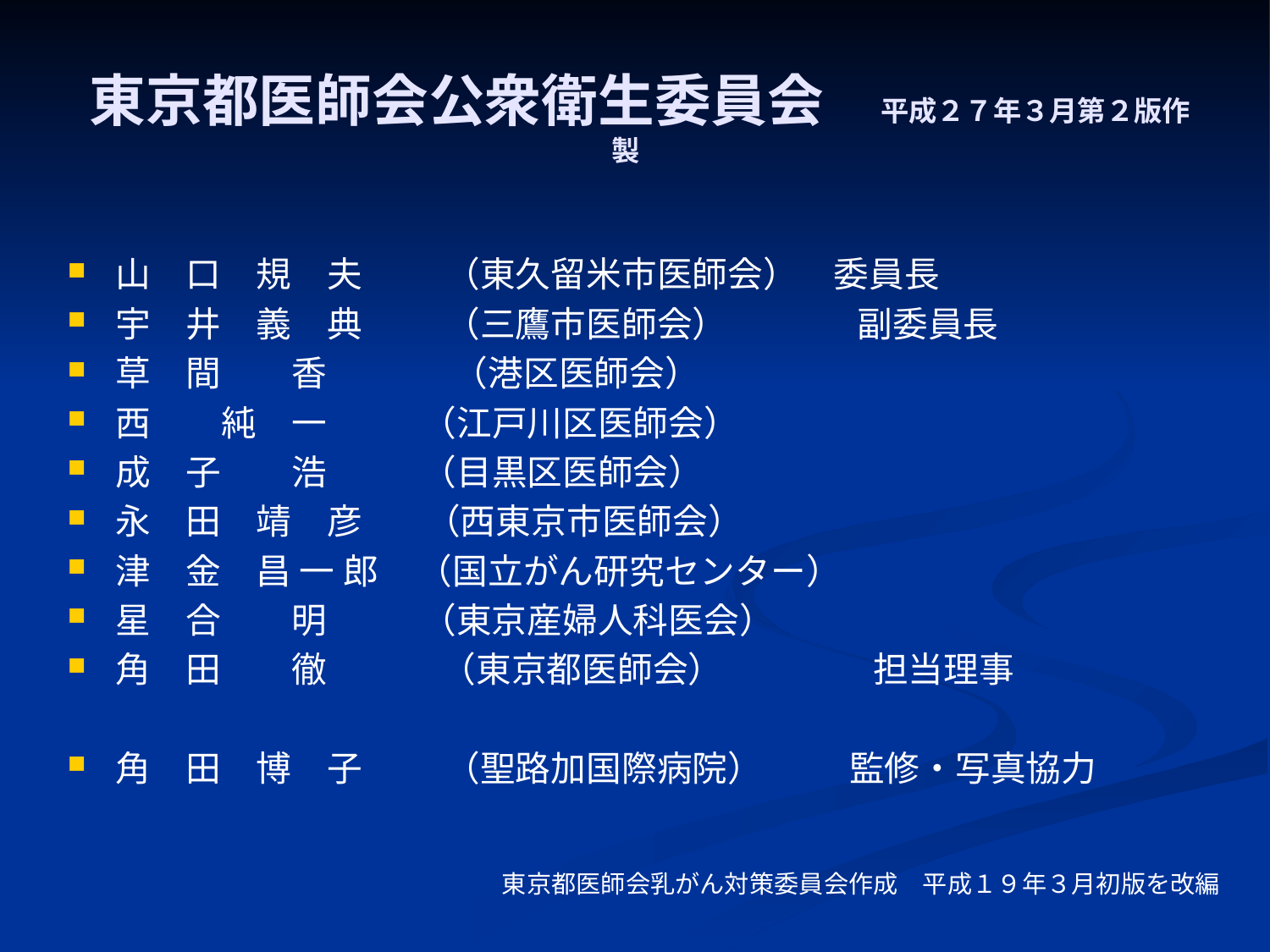

# 東京都医師会公衆衛生委員会　平成２７年３月第２版作製
山　口　規　夫　      （東久留米市医師会）　委員長
宇　井　義　典　      （三鷹市医師会）　　　   副委員長
草　間　　香 　　      （港区医師会）
西　　純　一            （江戸川区医師会）
成　子　　浩            （目黒区医師会）
永　田　靖　彦        （西東京市医師会）
津　金　昌 一 郎     （国立がん研究センター）
星　合　　明            （東京産婦人科医会）
角　田　　徹　          （東京都医師会）　　　　 担当理事

角　田　博　子　      （聖路加国際病院）　　  監修・写真協力
東京都医師会乳がん対策委員会作成　平成１９年３月初版を改編